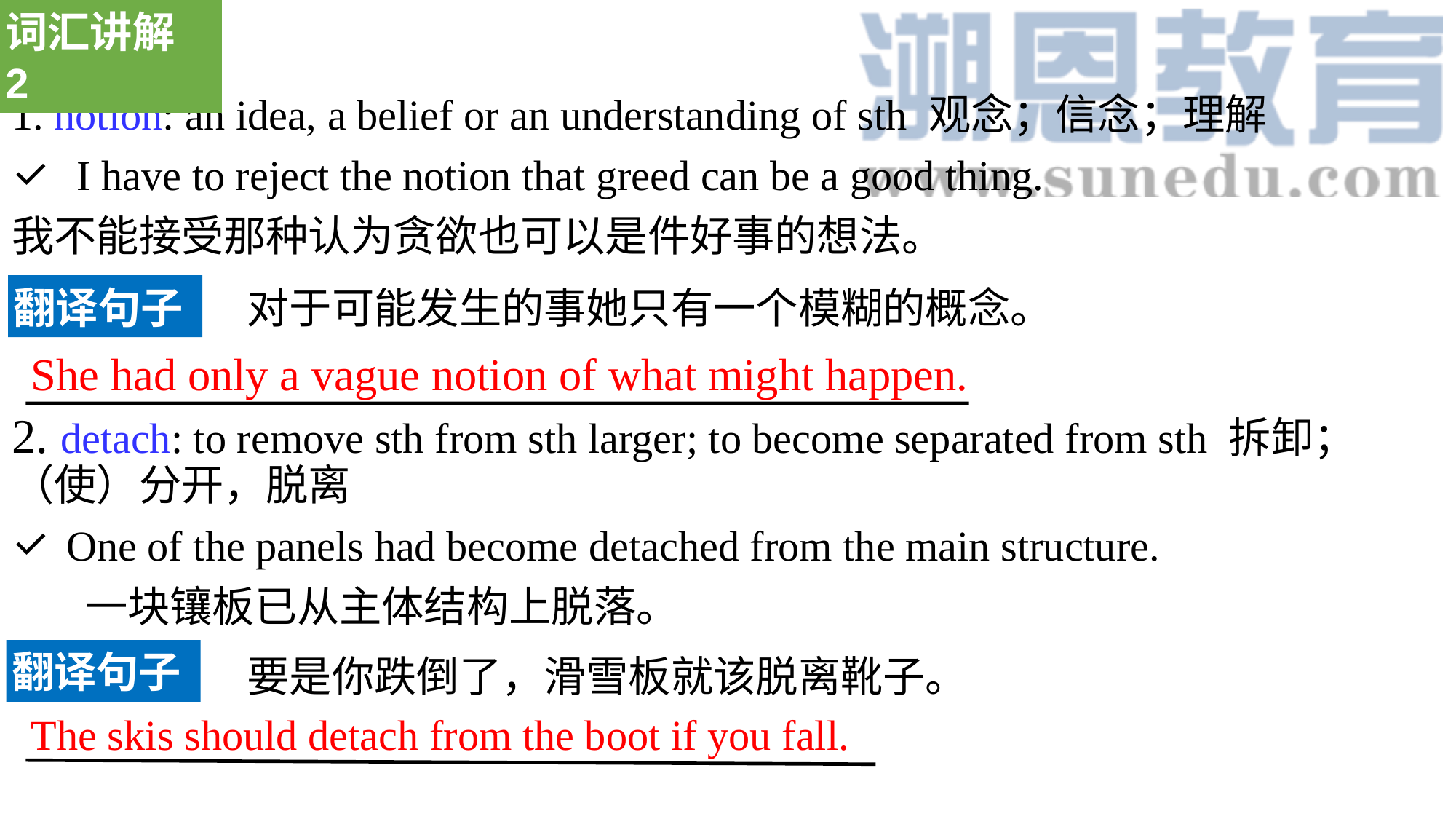

词汇讲解 2
1. notion: an idea, a belief or an understanding of sth 观念；信念；理解
 I have to reject the notion that greed can be a good thing.
我不能接受那种认为贪欲也可以是件好事的想法。

2. detach: to remove sth from sth larger; to become separated from sth 拆卸；（使）分开，脱离
One of the panels had become detached from the main structure.
      一块镶板已从主体结构上脱落。
对于可能发生的事她只有一个模糊的概念。
翻译句子
She had only a vague notion of what might happen.

翻译句子
要是你跌倒了，滑雪板就该脱离靴子。
The skis should detach from the boot if you fall.